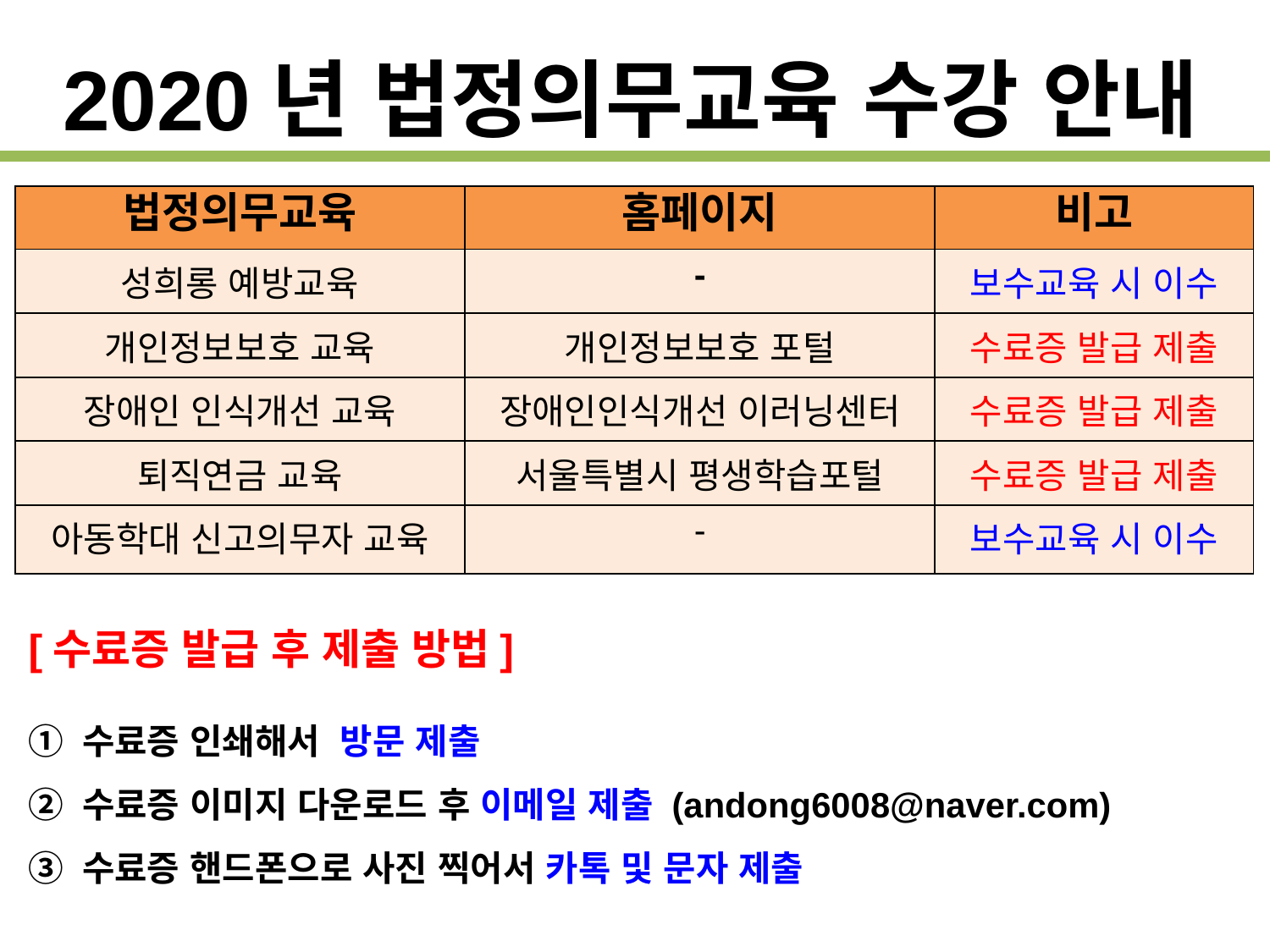

# 2020년 법정의무교육 수강 안내
| 법정의무교육 | 홈페이지 | 비고 |
| --- | --- | --- |
| 성희롱 예방교육 | - | 보수교육 시 이수 |
| 개인정보보호 교육 | 개인정보보호 포털 | 수료증 발급 제출 |
| 장애인 인식개선 교육 | 장애인인식개선 이러닝센터 | 수료증 발급 제출 |
| 퇴직연금 교육 | 서울특별시 평생학습포털 | 수료증 발급 제출 |
| 아동학대 신고의무자 교육 | - | 보수교육 시 이수 |
[수료증 발급 후 제출 방법]

① 수료증 인쇄해서  방문 제출
② 수료증 이미지 다운로드 후 이메일 제출 (andong6008@naver.com)
③ 수료증 핸드폰으로 사진 찍어서 카톡 및 문자 제출